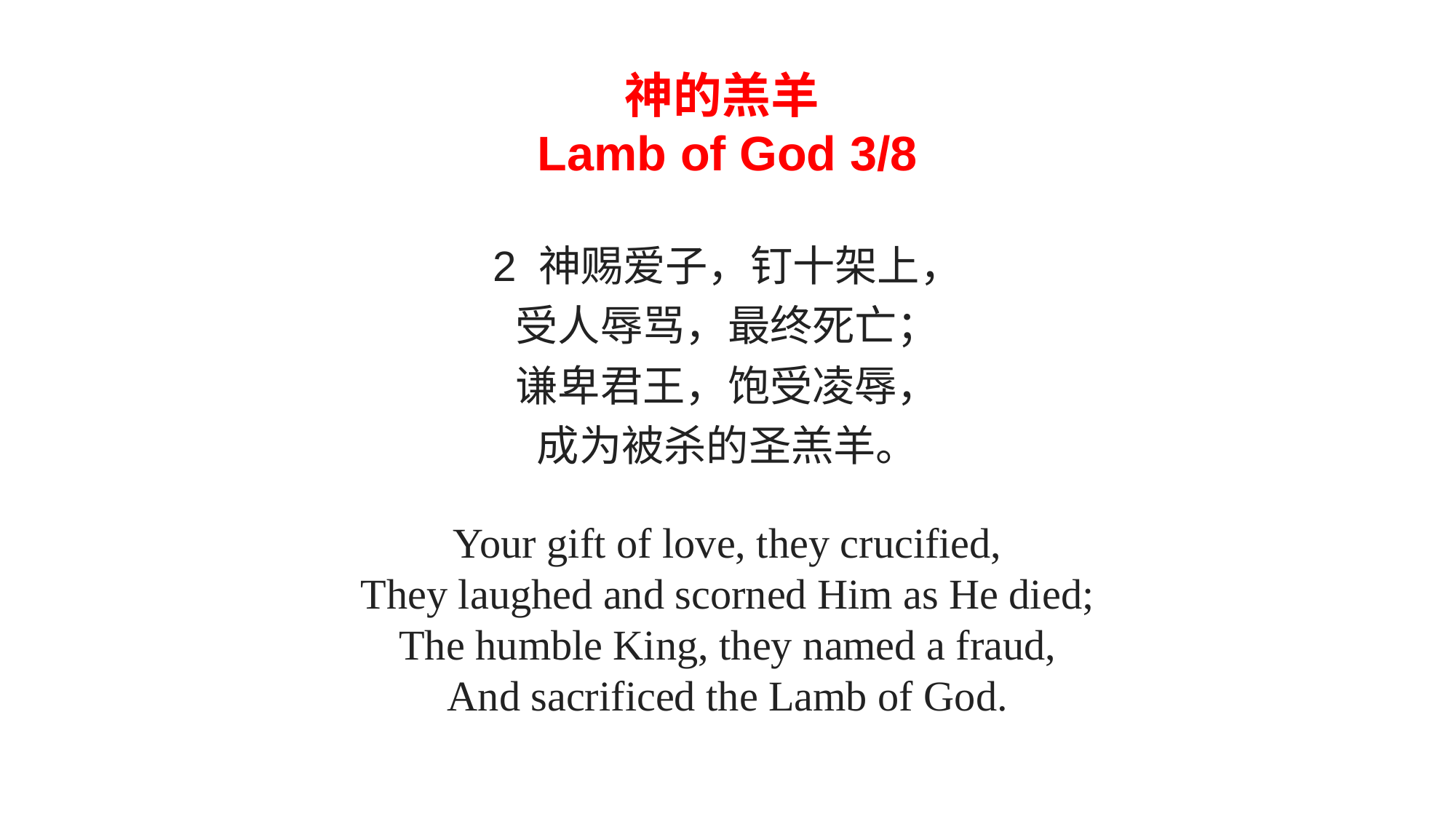

神的羔羊
Lamb of God 3/8
2 神赐爱子，钉十架上，
受人辱骂，最终死亡；
谦卑君王，饱受凌辱，
成为被杀的圣羔羊。

Your gift of love, they crucified,
They laughed and scorned Him as He died;
The humble King, they named a fraud,
And sacrificed the Lamb of God.